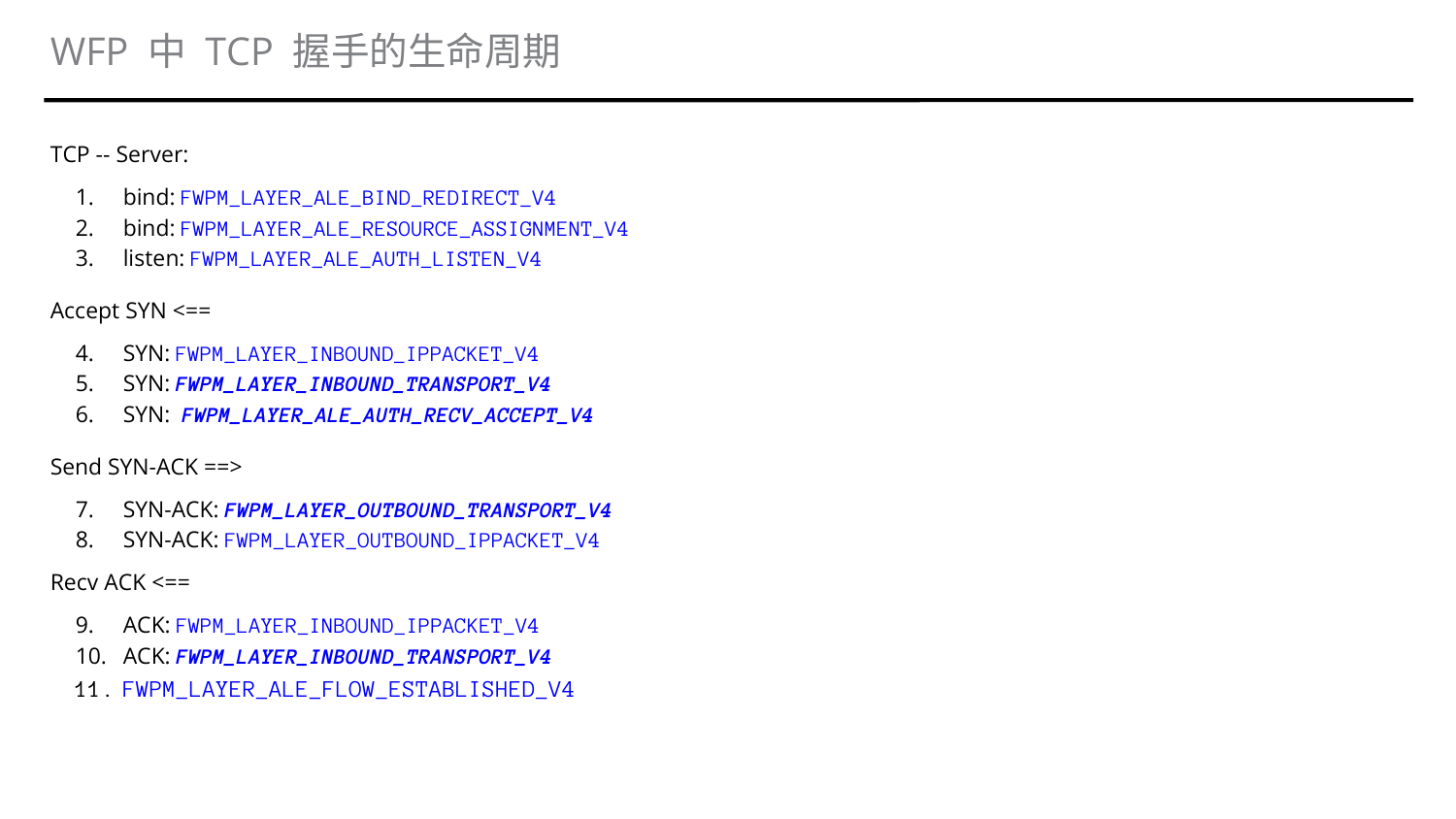

# WFP 中 TCP 握手的生命周期
TCP -- Server:
bind: FWPM_LAYER_ALE_BIND_REDIRECT_V4
bind: FWPM_LAYER_ALE_RESOURCE_ASSIGNMENT_V4
listen: FWPM_LAYER_ALE_AUTH_LISTEN_V4
Accept SYN <==
SYN: FWPM_LAYER_INBOUND_IPPACKET_V4
SYN: FWPM_LAYER_INBOUND_TRANSPORT_V4
SYN: FWPM_LAYER_ALE_AUTH_RECV_ACCEPT_V4
Send SYN-ACK ==>
SYN-ACK: FWPM_LAYER_OUTBOUND_TRANSPORT_V4
SYN-ACK: FWPM_LAYER_OUTBOUND_IPPACKET_V4
Recv ACK <==
ACK: FWPM_LAYER_INBOUND_IPPACKET_V4
ACK: FWPM_LAYER_INBOUND_TRANSPORT_V4
FWPM_LAYER_ALE_FLOW_ESTABLISHED_V4